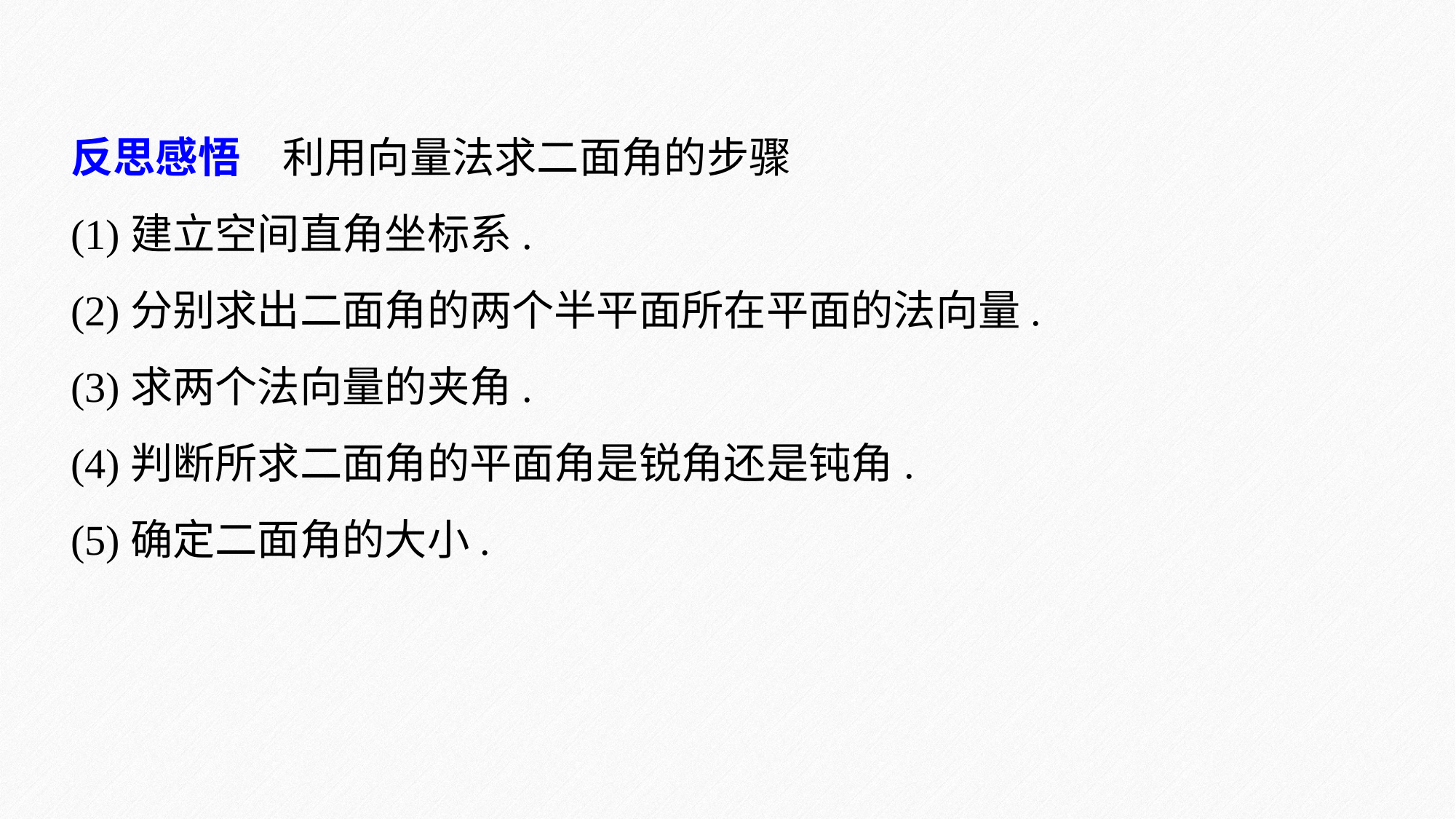

反思感悟　利用向量法求二面角的步骤
(1)建立空间直角坐标系.
(2)分别求出二面角的两个半平面所在平面的法向量.
(3)求两个法向量的夹角.
(4)判断所求二面角的平面角是锐角还是钝角.
(5)确定二面角的大小.